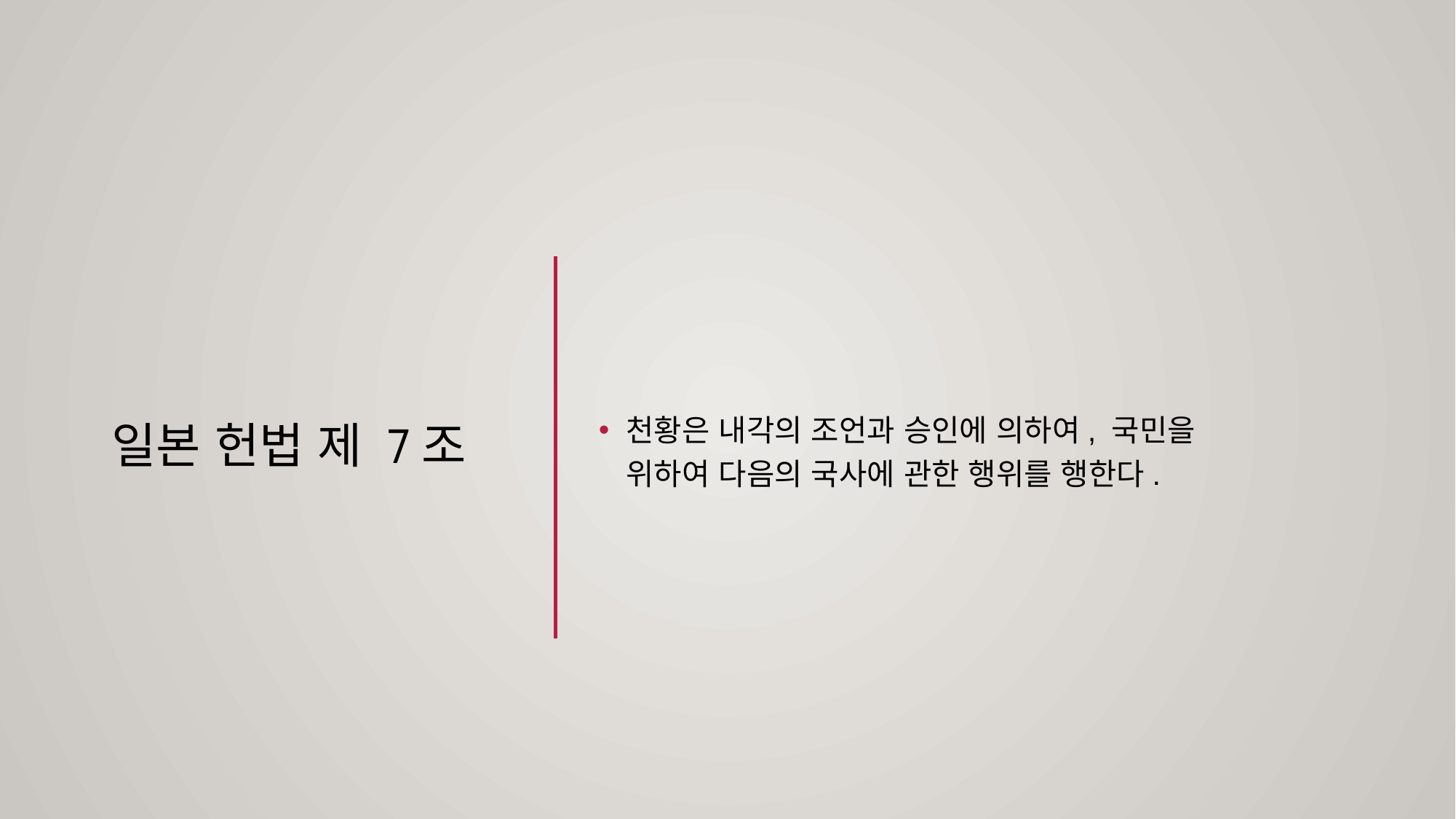

# 일본 헌법 제 7조
천황은 내각의 조언과 승인에 의하여, 국민을 위하여 다음의 국사에 관한 행위를 행한다.